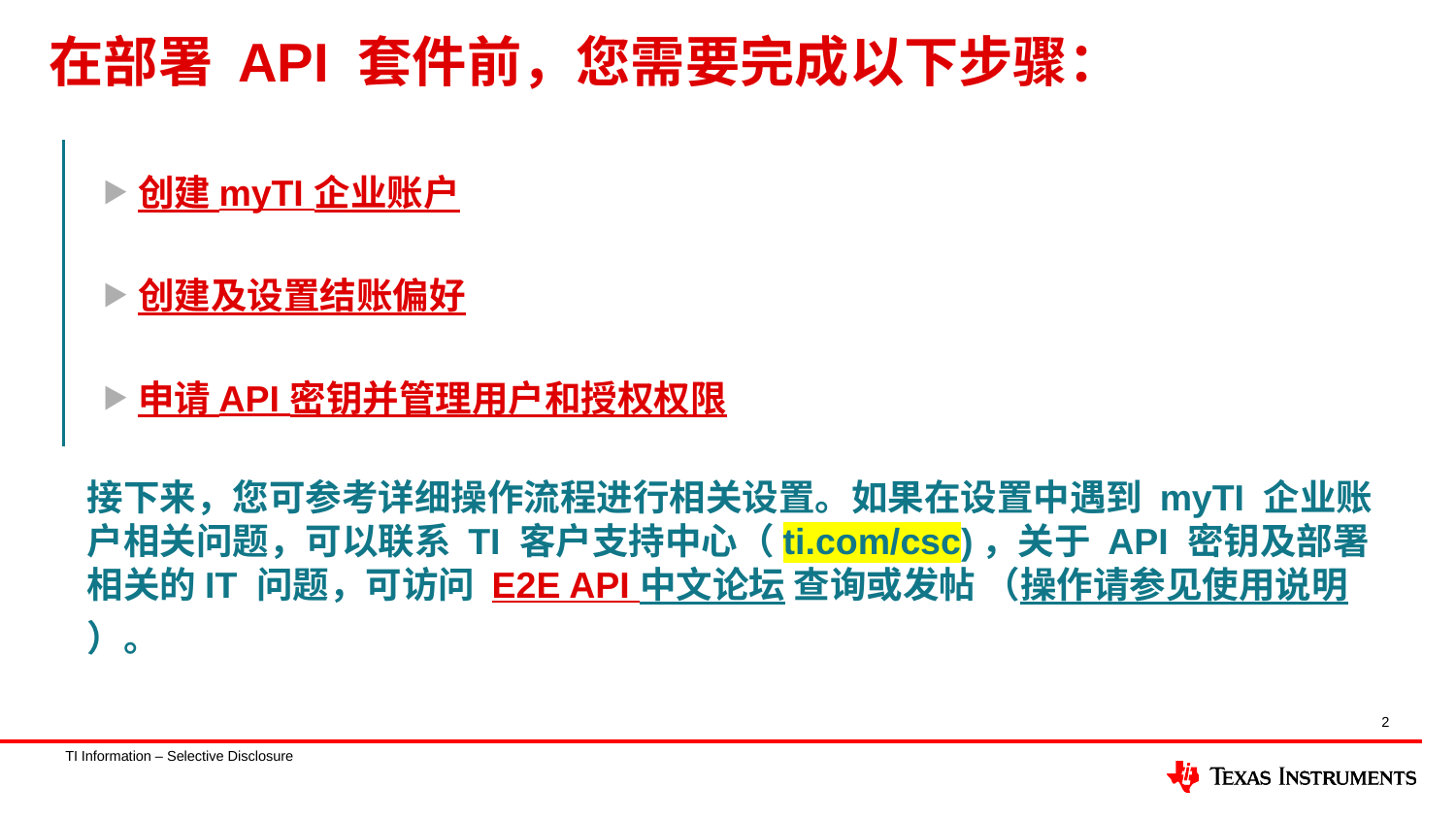

# 在部署 API 套件前，您需要完成以下步骤：
创建 myTI 企业账户
创建及设置结账偏好
申请 API 密钥并管理用户和授权权限
接下来，您可参考详细操作流程进行相关设置。如果在设置中遇到 myTI 企业账户相关问题，可以联系 TI 客户支持中心（ti.com/csc)，关于 API 密钥及部署相关的IT 问题，可访问 E2E API 中文论坛 查询或发帖 （操作请参见使用说明）。
2